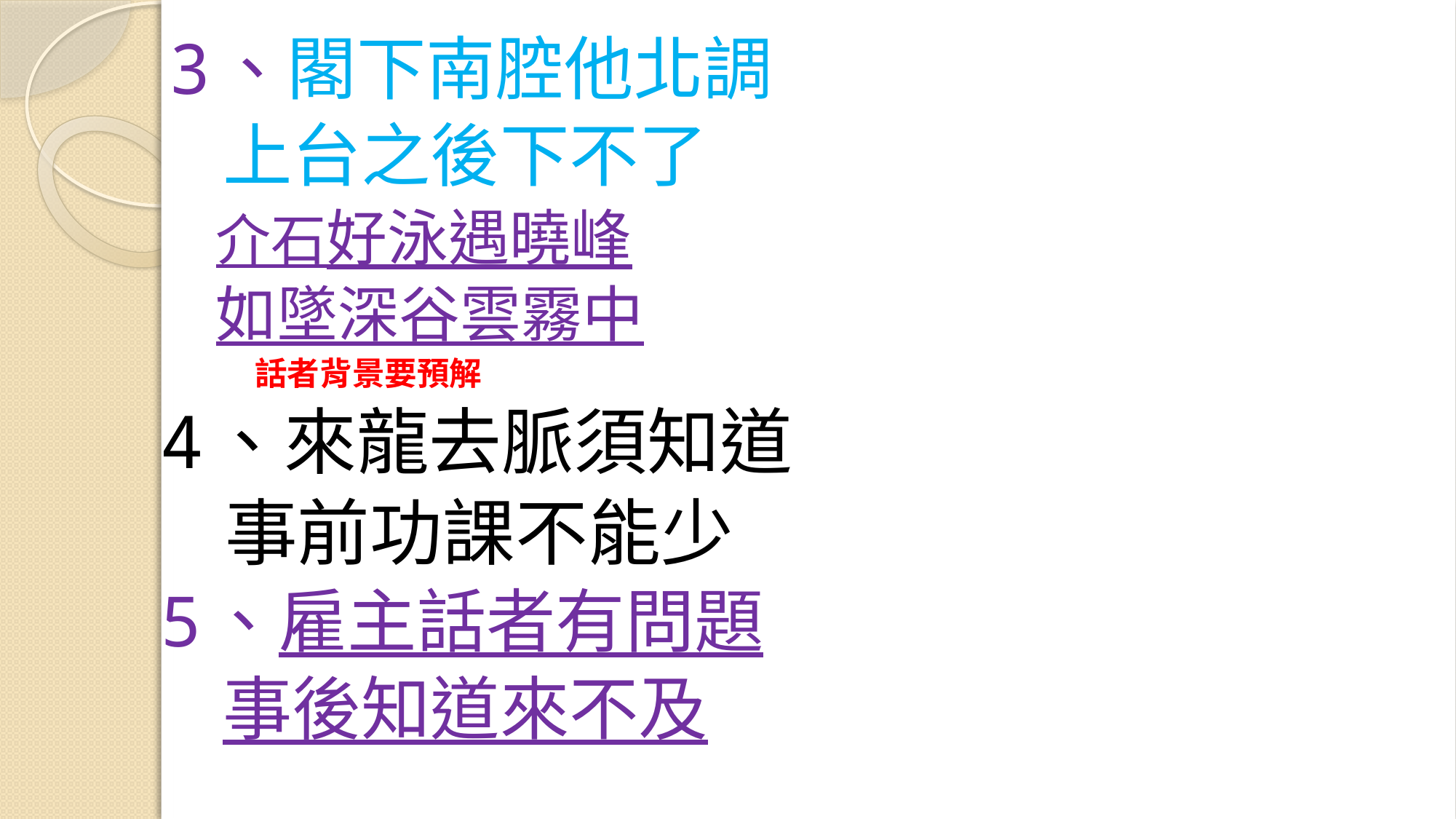

3、閣下南腔他北調
   上台之後下不了
     介石好泳遇曉峰
     如墜深谷雲霧中
                     話者背景要預解
4、來龍去脈須知道
   事前功課不能少
5、雇主話者有問題
   事後知道來不及